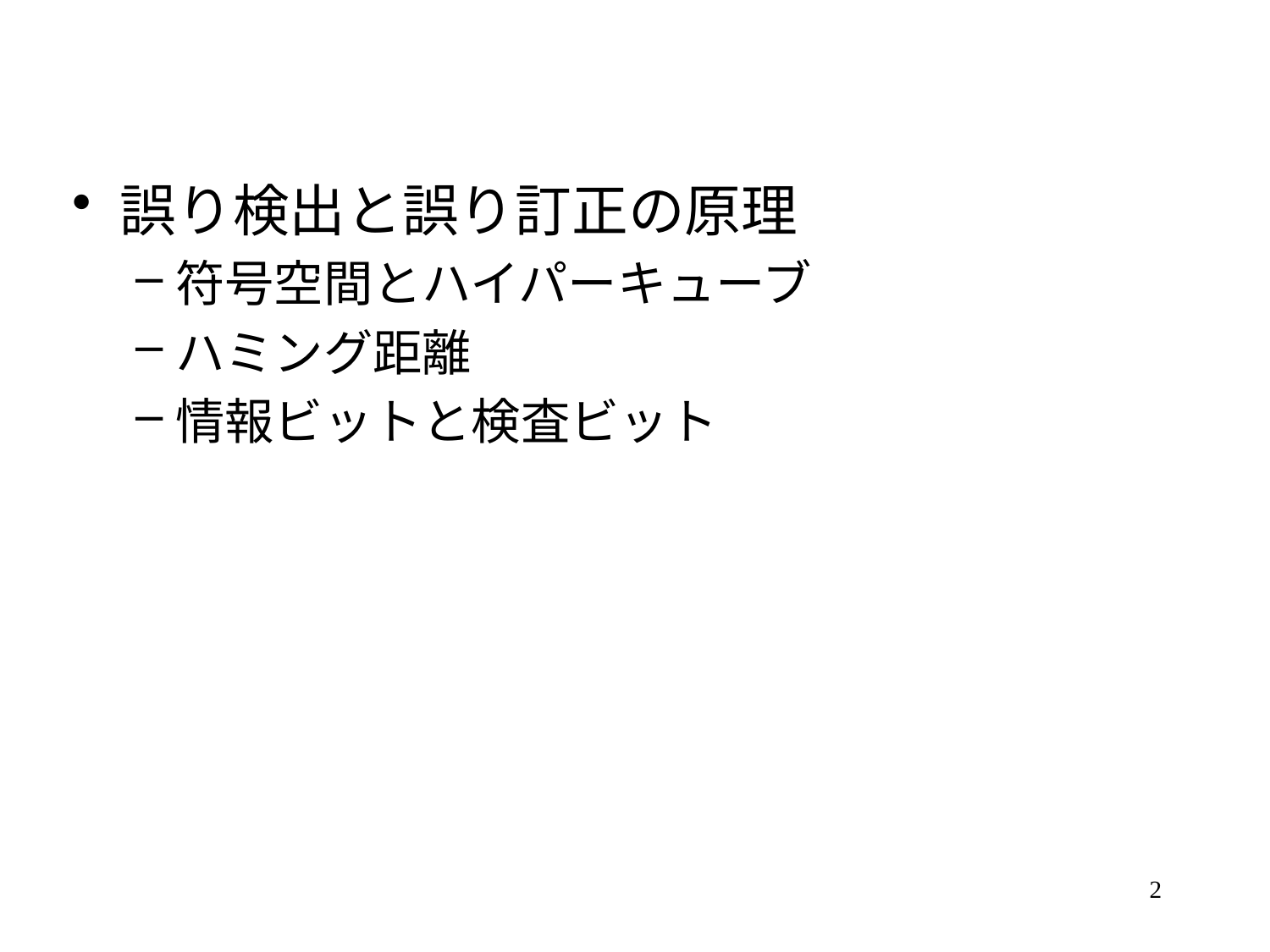

誤り検出と誤り訂正の原理
符号空間とハイパーキューブ
ハミング距離
情報ビットと検査ビット
2